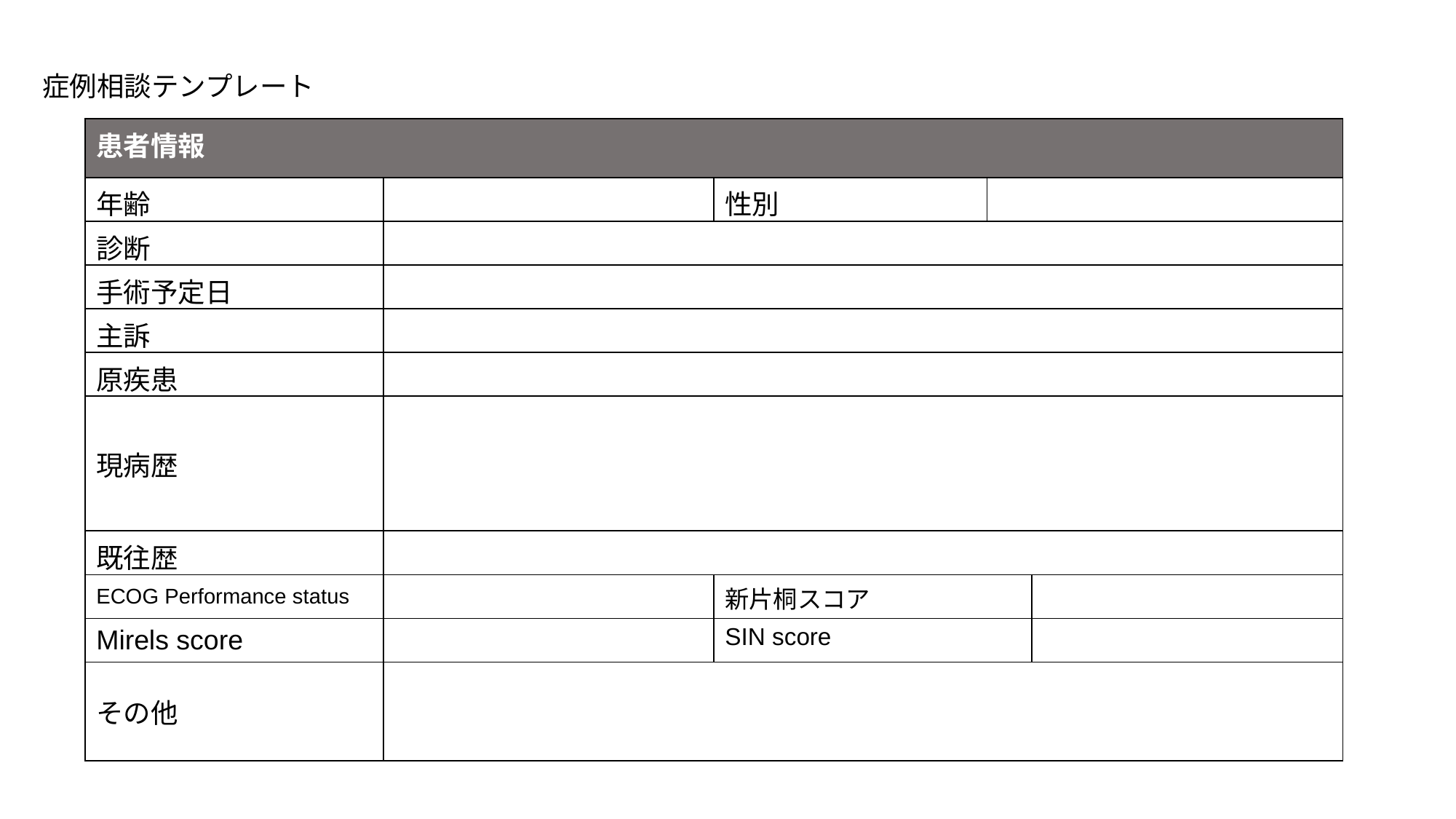

症例相談テンプレート
| 患者情報 |  |  |  |  |
| --- | --- | --- | --- | --- |
| 年齢 |  | 性別 |  |  |
| 診断 |  |  |  |  |
| 手術予定日 |  |  |  |  |
| 主訴 |  |  |  |  |
| 原疾患 |  |  |  |  |
| 現病歴 |  |  |  |  |
| 既往歴 |  |  |  |  |
| ECOG Performance status |  | 新片桐スコア |  |  |
| Mirels score |  | SIN score |  |  |
| その他 |  |  |  |  |